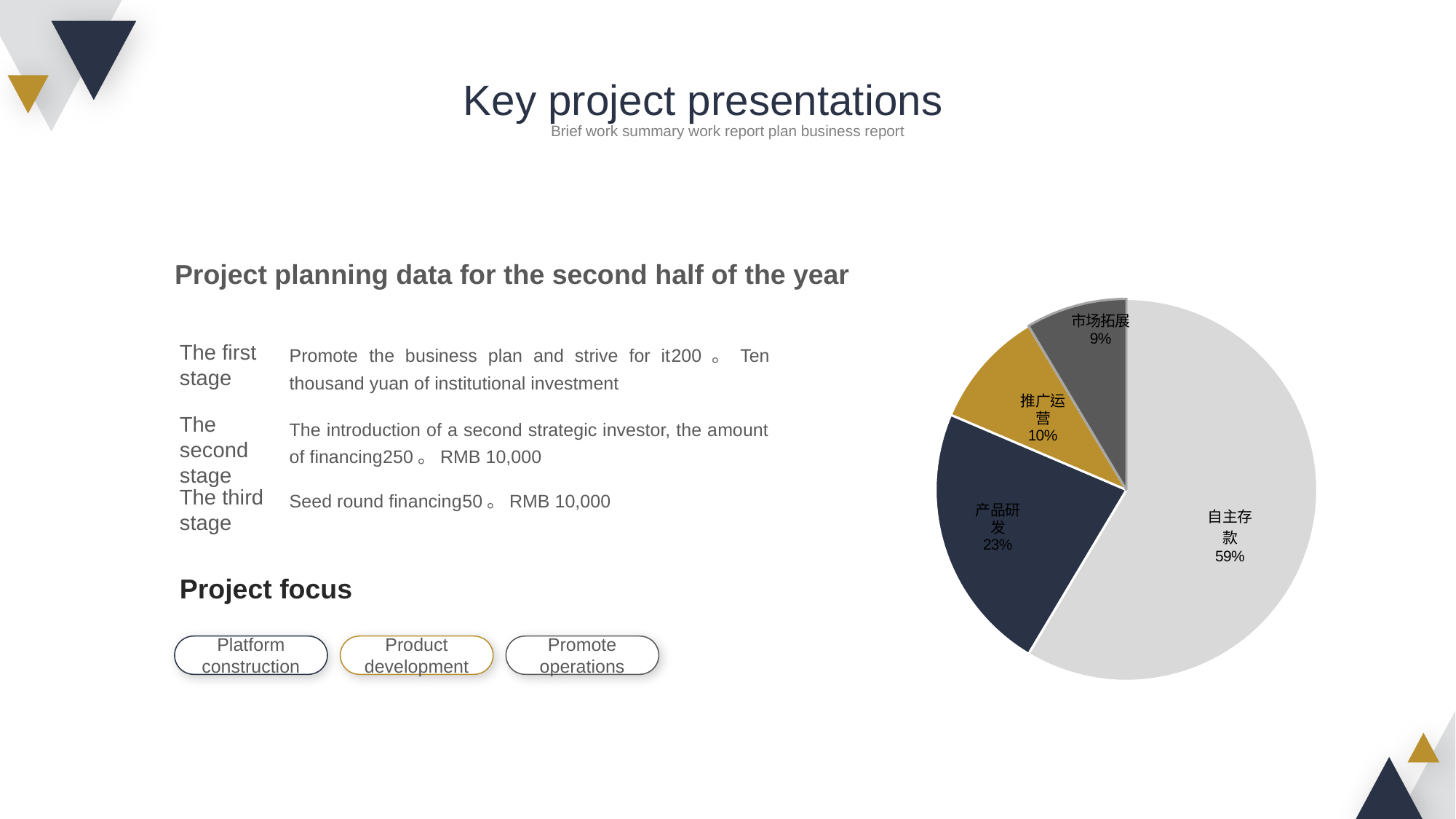

Key project presentations
Brief work summary work report plan business report

### Chart

| Category | 列1 |
|---|---|
| 平台建设 | 8.2 |
| 产品研发 | 3.2 |
| 推广运营 | 1.4 |
| 市场拓展 | 1.2 |
Project planning data for the second half of the year
The first stage
Promote the business plan and strive for it200。Ten thousand yuan of institutional investment
The second stage
The introduction of a second strategic investor, the amount of financing250。RMB 10,000
The third stage
Seed round financing50。RMB 10,000
Project focus
Platform construction
Product development
Promote operations